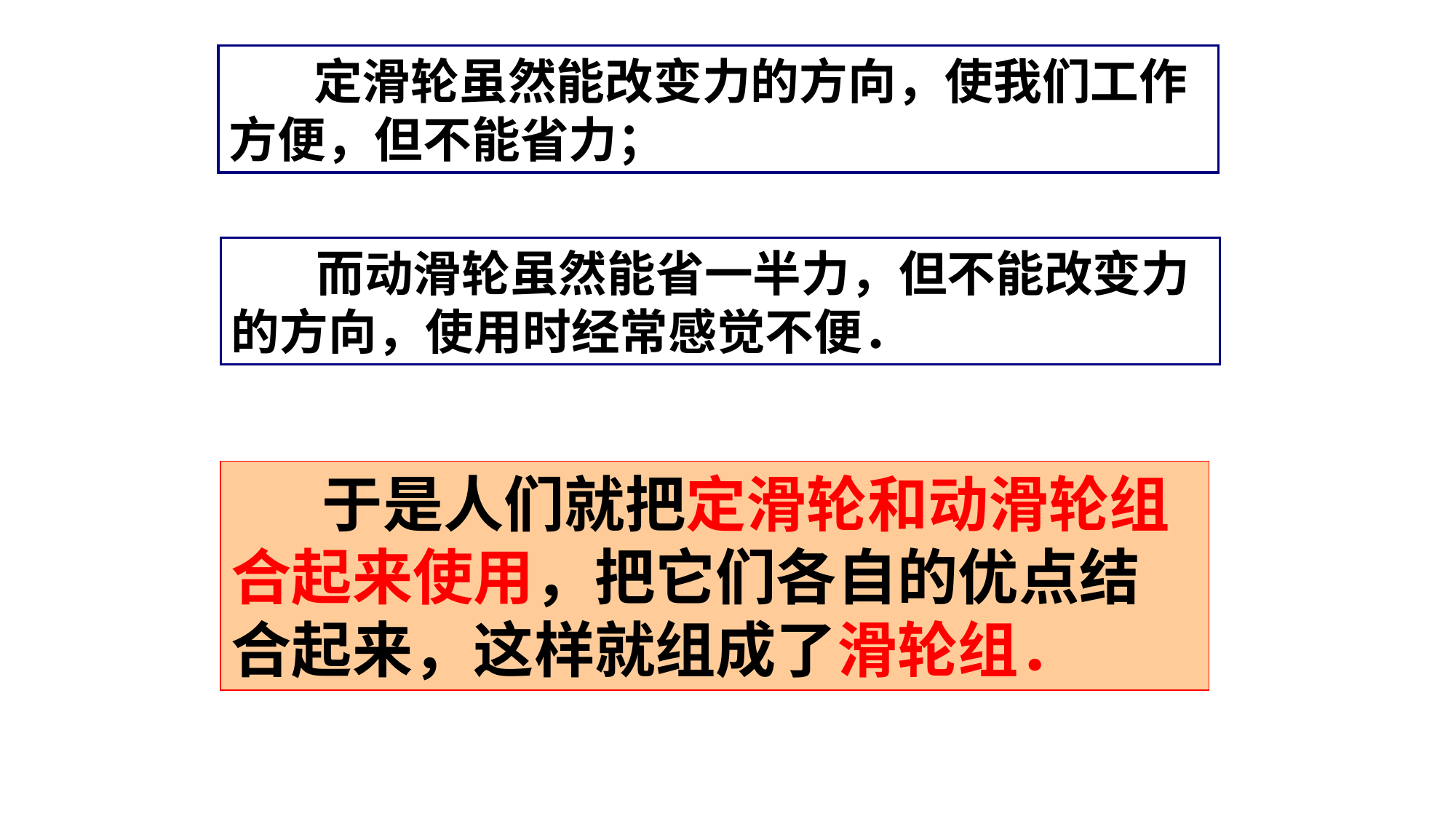

定滑轮虽然能改变力的方向，使我们工作方便，但不能省力；
　　而动滑轮虽然能省一半力，但不能改变力的方向，使用时经常感觉不便．
　　于是人们就把定滑轮和动滑轮组合起来使用，把它们各自的优点结合起来，这样就组成了滑轮组．